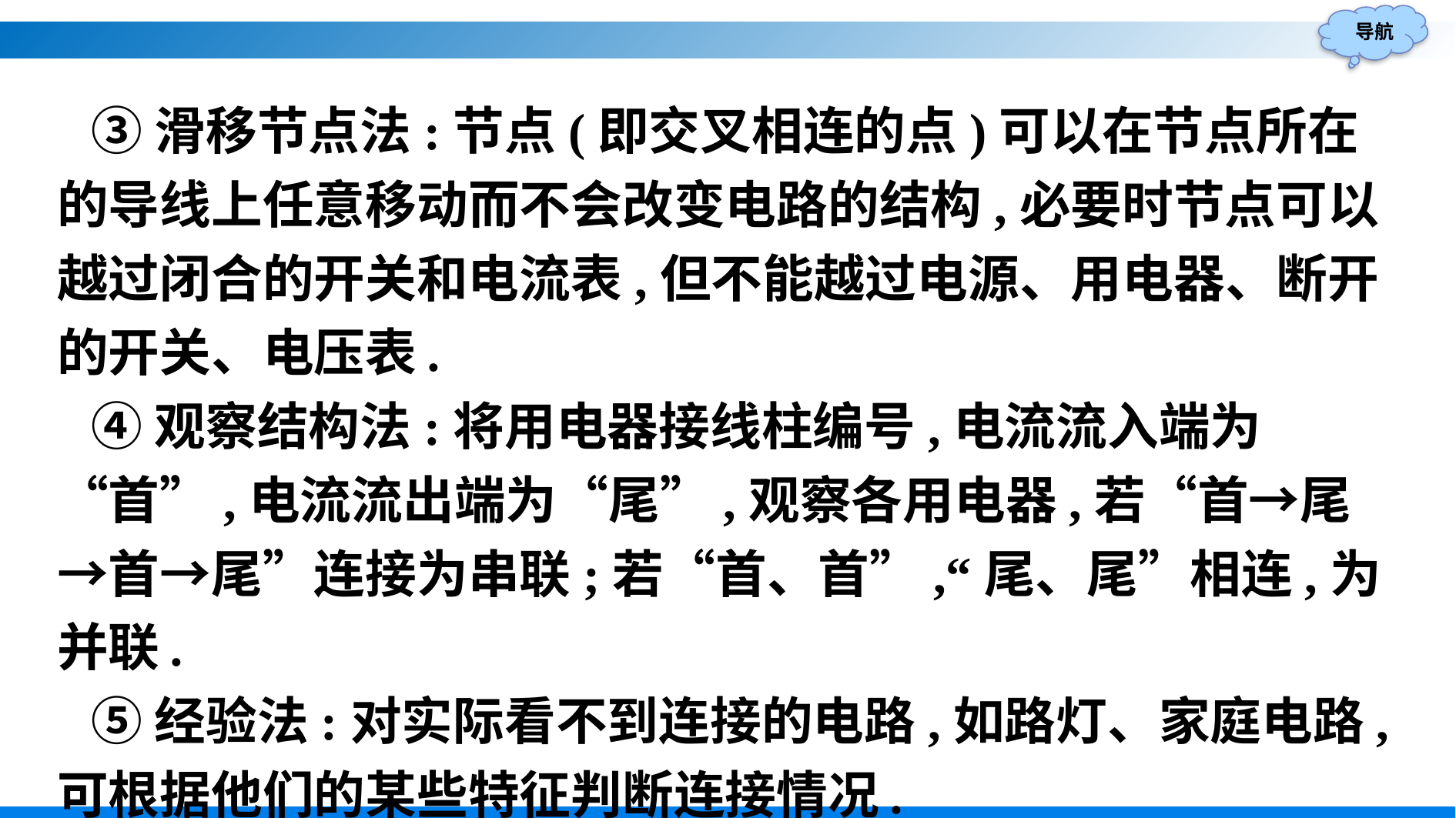

③滑移节点法:节点(即交叉相连的点)可以在节点所在的导线上任意移动而不会改变电路的结构,必要时节点可以越过闭合的开关和电流表,但不能越过电源、用电器、断开的开关、电压表.
④观察结构法:将用电器接线柱编号,电流流入端为“首”,电流流出端为“尾”,观察各用电器,若“首→尾→首→尾”连接为串联;若“首、首”,“尾、尾”相连,为并联.
⑤经验法:对实际看不到连接的电路,如路灯、家庭电路,可根据他们的某些特征判断连接情况.